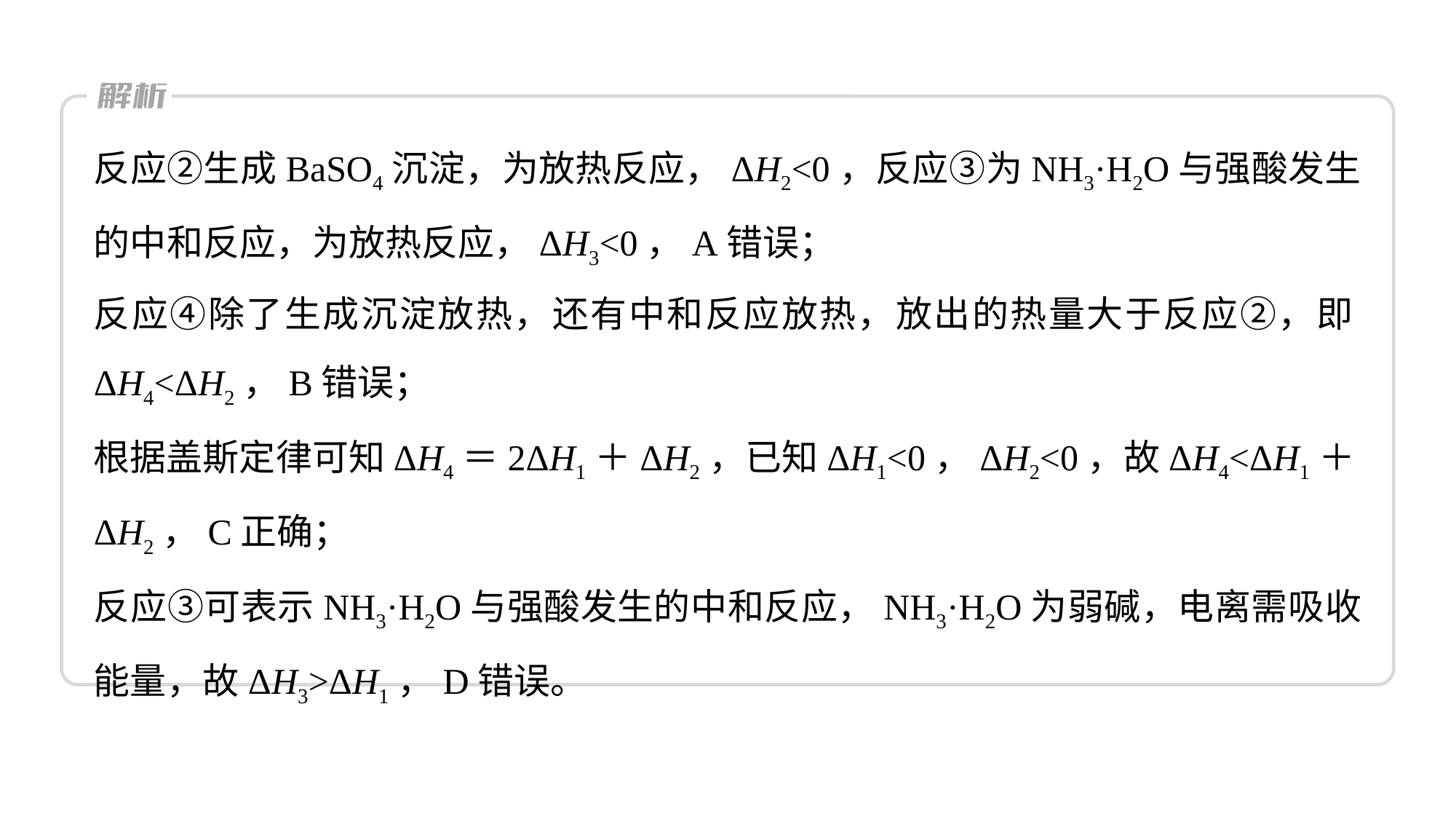

反应②生成BaSO4沉淀，为放热反应，ΔH2<0，反应③为NH3·H2O与强酸发生的中和反应，为放热反应，ΔH3<0，A错误；
反应④除了生成沉淀放热，还有中和反应放热，放出的热量大于反应②，即ΔH4<ΔH2，B错误；
根据盖斯定律可知ΔH4＝2ΔH1＋ΔH2，已知ΔH1<0，ΔH2<0，故ΔH4<ΔH1＋ΔH2，C正确；
反应③可表示NH3·H2O与强酸发生的中和反应，NH3·H2O为弱碱，电离需吸收能量，故ΔH3>ΔH1，D错误。